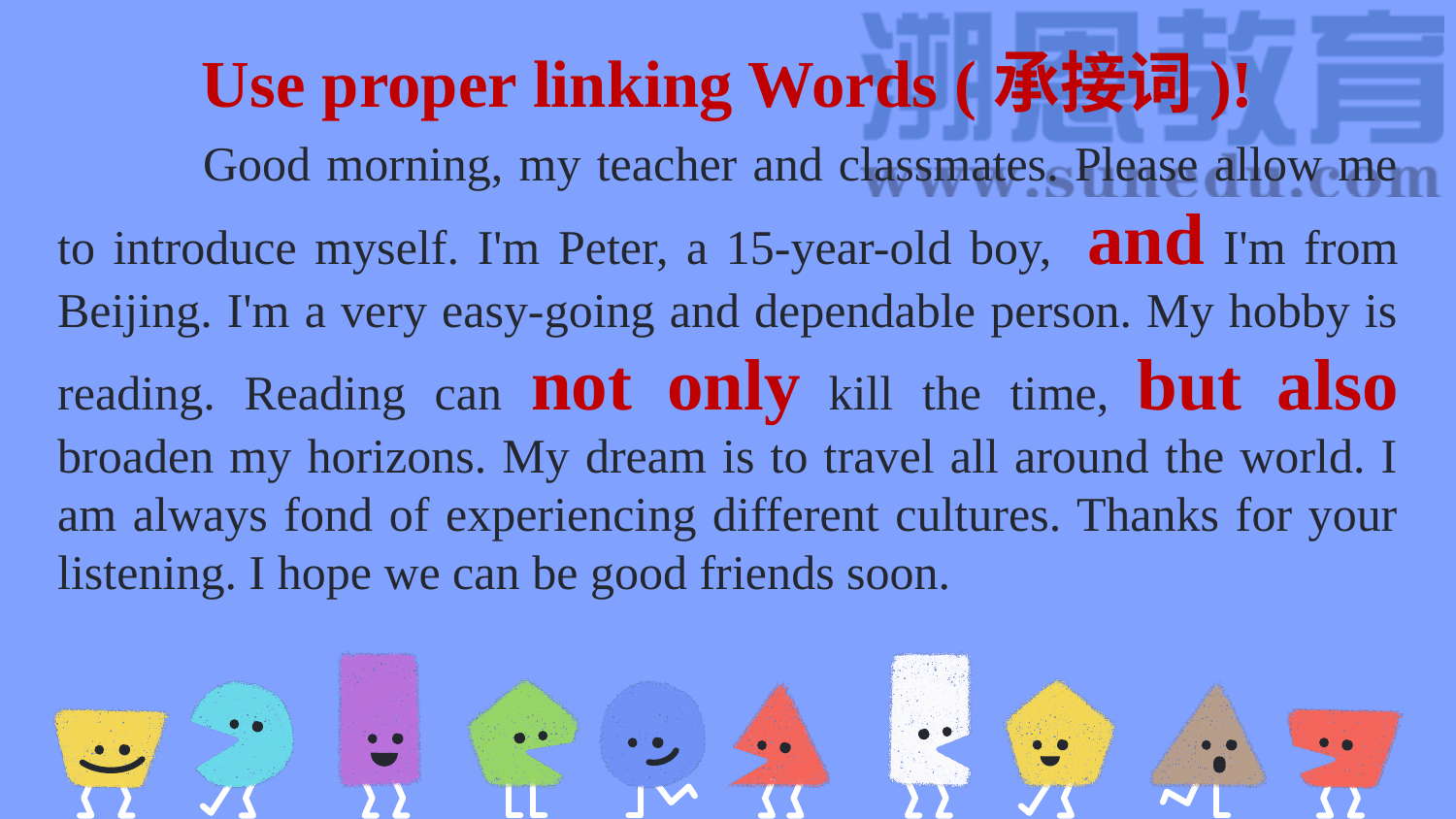

Use proper linking Words (承接词)!
	Good morning, my teacher and classmates. Please allow me to introduce myself. I'm Peter, a 15-year-old boy,  and I'm from Beijing. I'm a very easy-going and dependable person. My hobby is reading. Reading can not only kill the time, but also broaden my horizons. My dream is to travel all around the world. I am always fond of experiencing different cultures. Thanks for your listening. I hope we can be good friends soon.